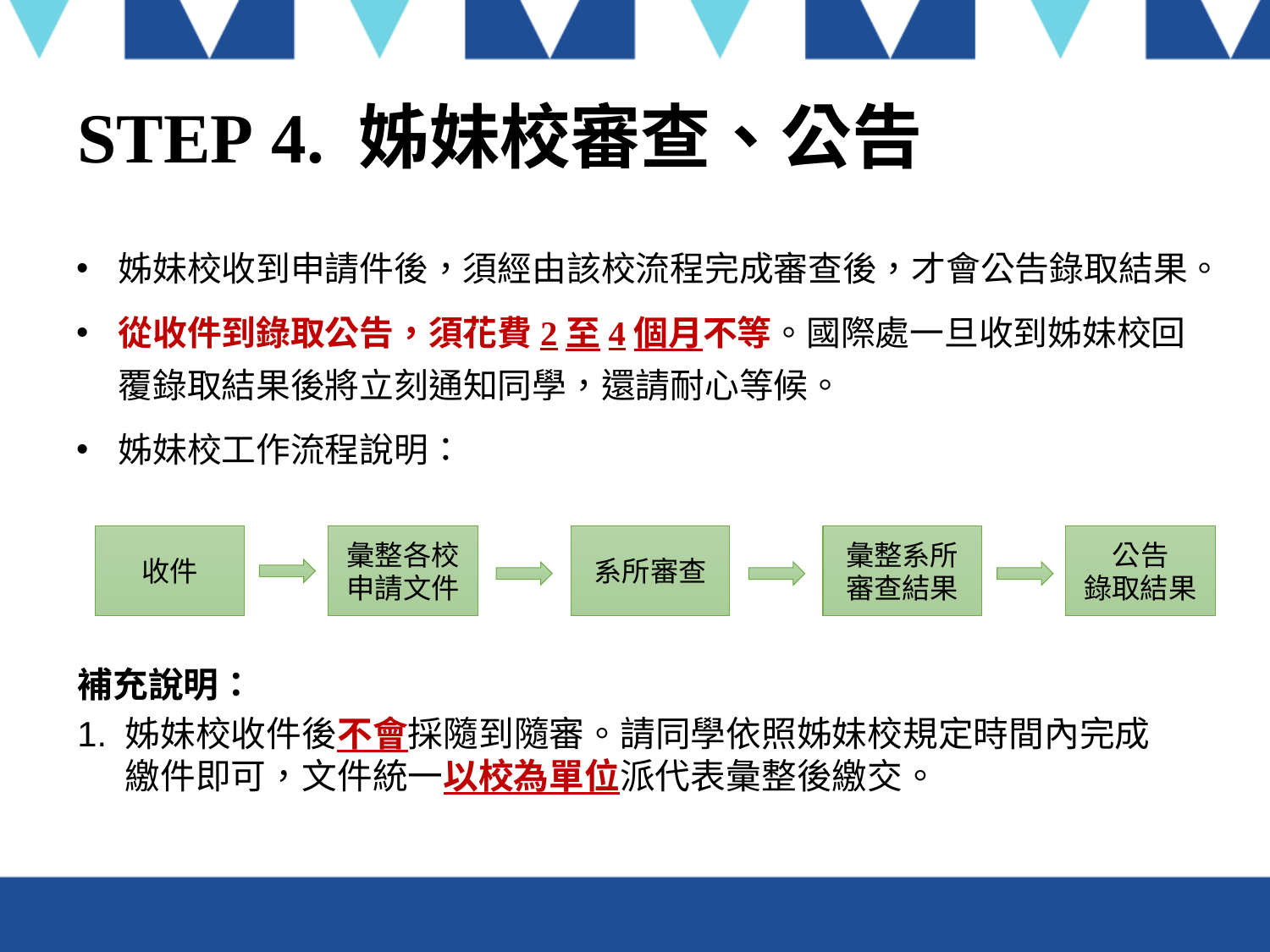

# STEP 4. 姊妹校審查、公告
姊妹校收到申請件後，須經由該校流程完成審查後，才會公告錄取結果。
從收件到錄取公告，須花費2至4個月不等。國際處一旦收到姊妹校回覆錄取結果後將立刻通知同學，還請耐心等候。
姊妹校工作流程說明：
收件
彙整各校
申請文件
系所審查
彙整系所
審查結果
公告
錄取結果

補充說明：
姊妹校收件後不會採隨到隨審。請同學依照姊妹校規定時間內完成繳件即可，文件統一以校為單位派代表彙整後繳交。